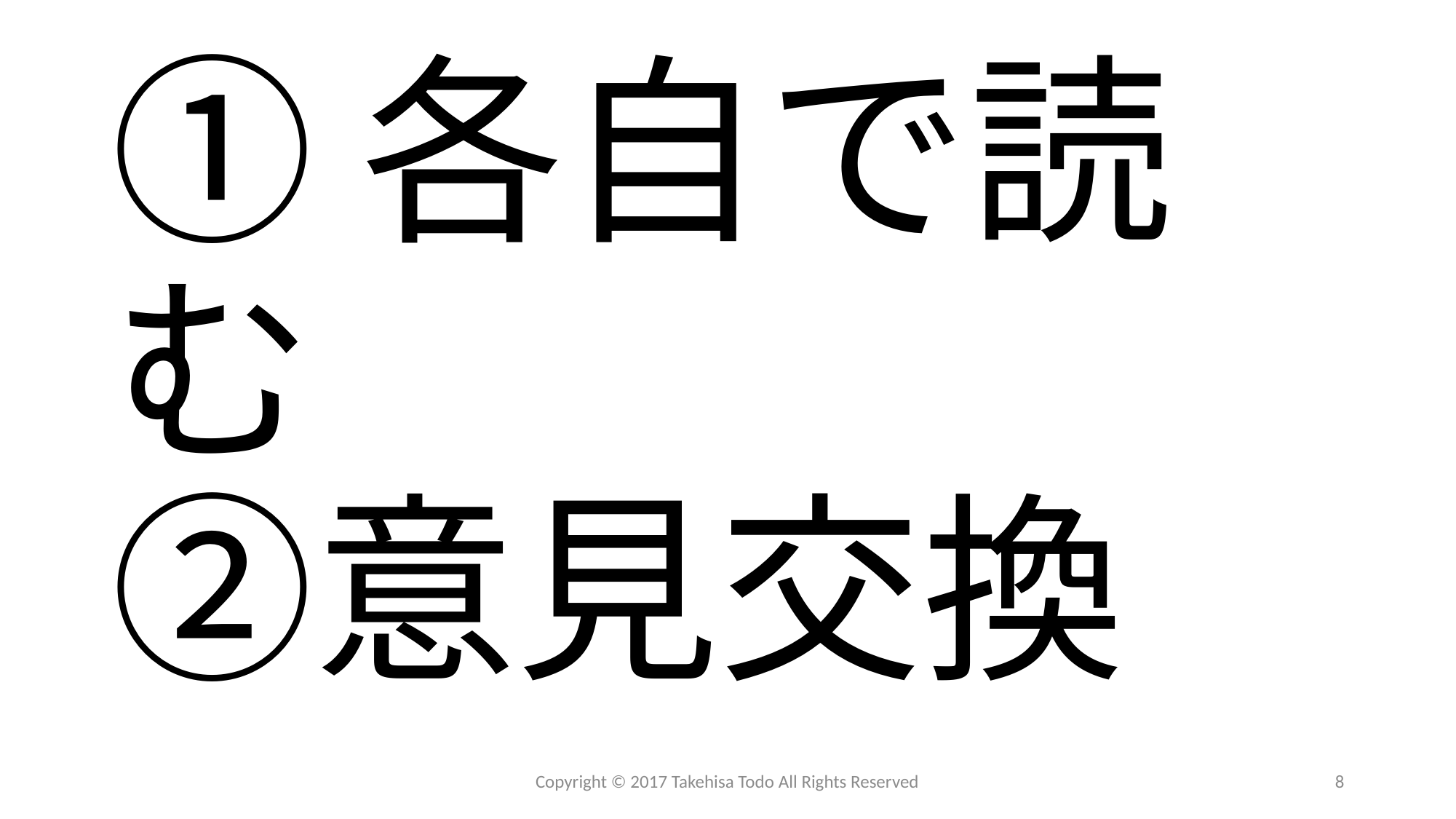

# ①各自で読む ②意見交換
Copyright © 2017 Takehisa Todo All Rights Reserved
8